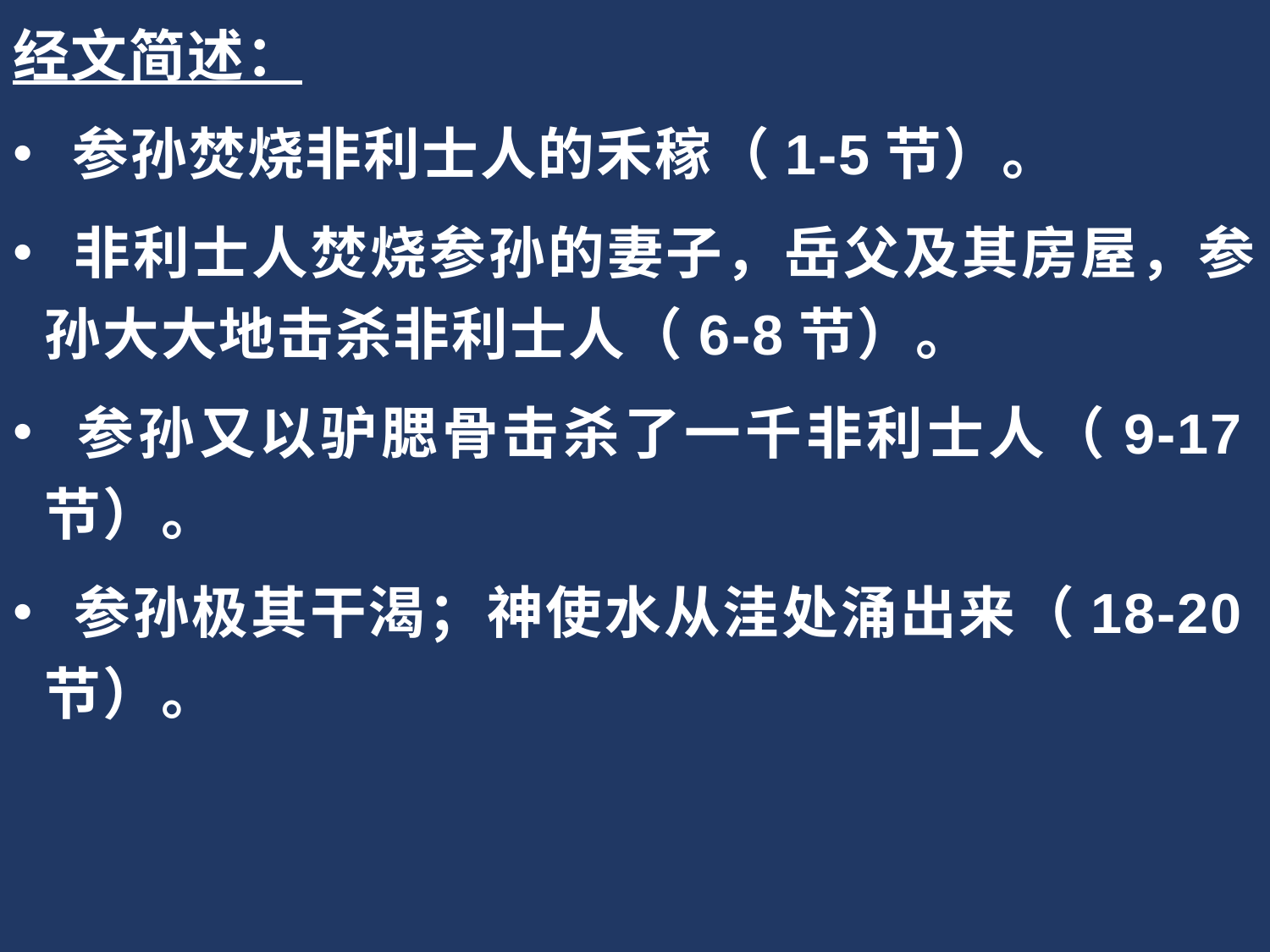

经文简述：
 参孙焚烧非利士人的禾稼（1-5节）。
 非利士人焚烧参孙的妻子，岳父及其房屋，参孙大大地击杀非利士人（6-8节）。
 参孙又以驴腮骨击杀了一千非利士人（9-17节）。
 参孙极其干渴；神使水从洼处涌出来（18-20节）。